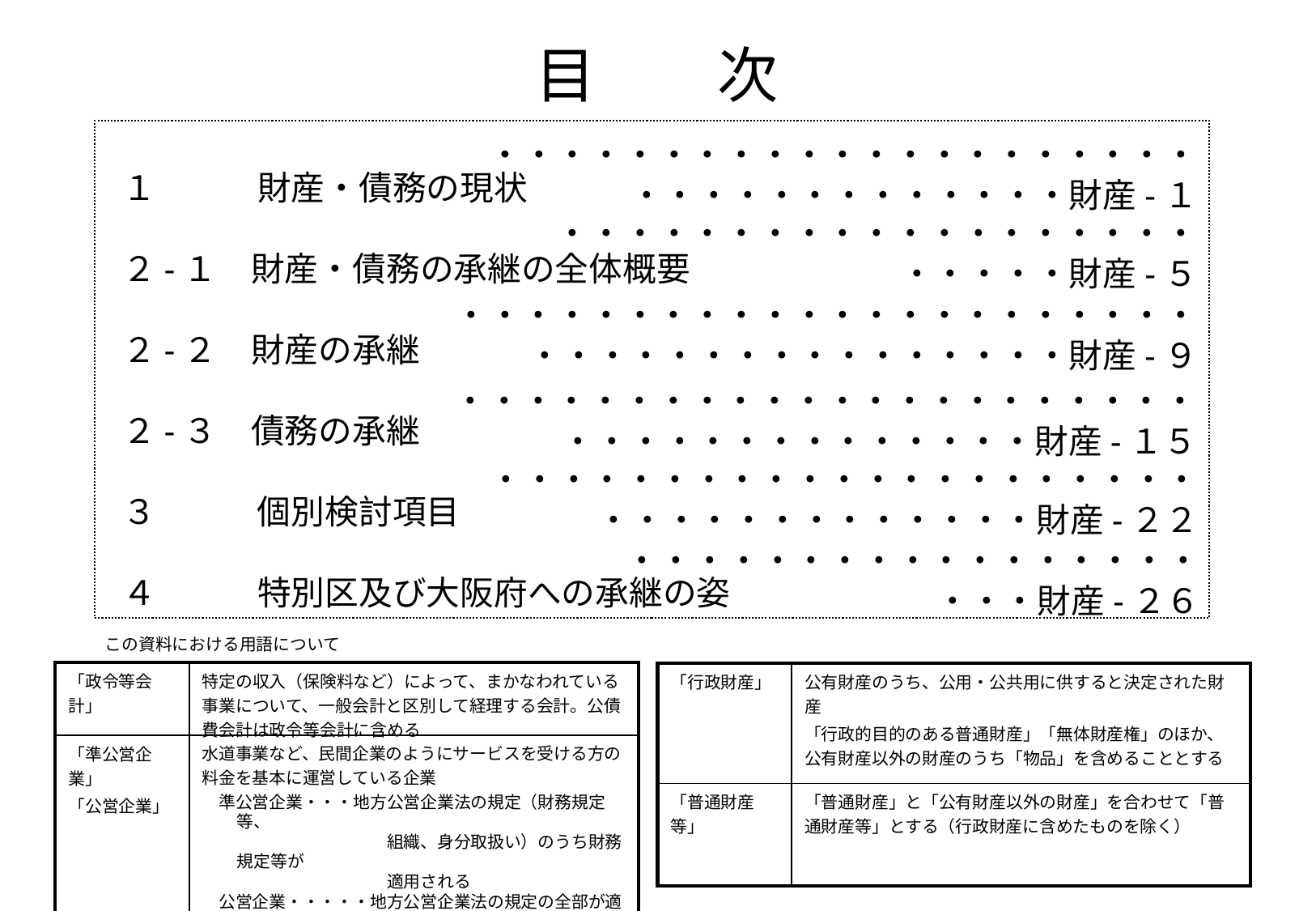

# 目　　次
 １　　　財産・債務の現状
 ２-１　財産・債務の承継の全体概要
 ２-２　財産の承継
 ２-３　債務の承継
 ３　　　個別検討項目
 ４　　　特別区及び大阪府への承継の姿
・・・・・・・・・・・・・・・・・・・・・・・・・・・・・・・・・・財産-１
・・・・・・・・・・・・・・・・・・・・・・・・財産-５
・・・・・・・・・・・・・・・・・・・・・・・・・・・・・・・・・・・・・・財産-９
　・・・・・・・・・・・・・・・・・・・・・・・・・・・・・・・・・・・・財産-１５
　・・・・・・・・・・・・・・・・・・・・・・・・・・・・・・・・・・財産-２２
　・・・・・・・・・・・・・・・・・・・・財産-２６
この資料における用語について
| 「政令等会計」 | 特定の収入（保険料など）によって、まかなわれている事業について、一般会計と区別して経理する会計。公債費会計は政令等会計に含める |
| --- | --- |
| 「準公営企業」 「公営企業」 | 水道事業など、民間企業のようにサービスを受ける方の料金を基本に運営している企業 |
|  | 準公営企業・・・地方公営企業法の規定（財務規定等、　 　　　　　　　　　　　組織、身分取扱い）のうち財務規定等が 　　　　　　　　　　　適用される 　公営企業・・・・・地方公営企業法の規定の全部が適用さ　 　　　　　　　　　　　れる |
| 「行政財産」 | 公有財産のうち、公用・公共用に供すると決定された財産 「行政的目的のある普通財産」「無体財産権」のほか、公有財産以外の財産のうち「物品」を含めることとする |
| --- | --- |
| 「普通財産等」 | 「普通財産」と「公有財産以外の財産」を合わせて「普通財産等」とする（行政財産に含めたものを除く） |